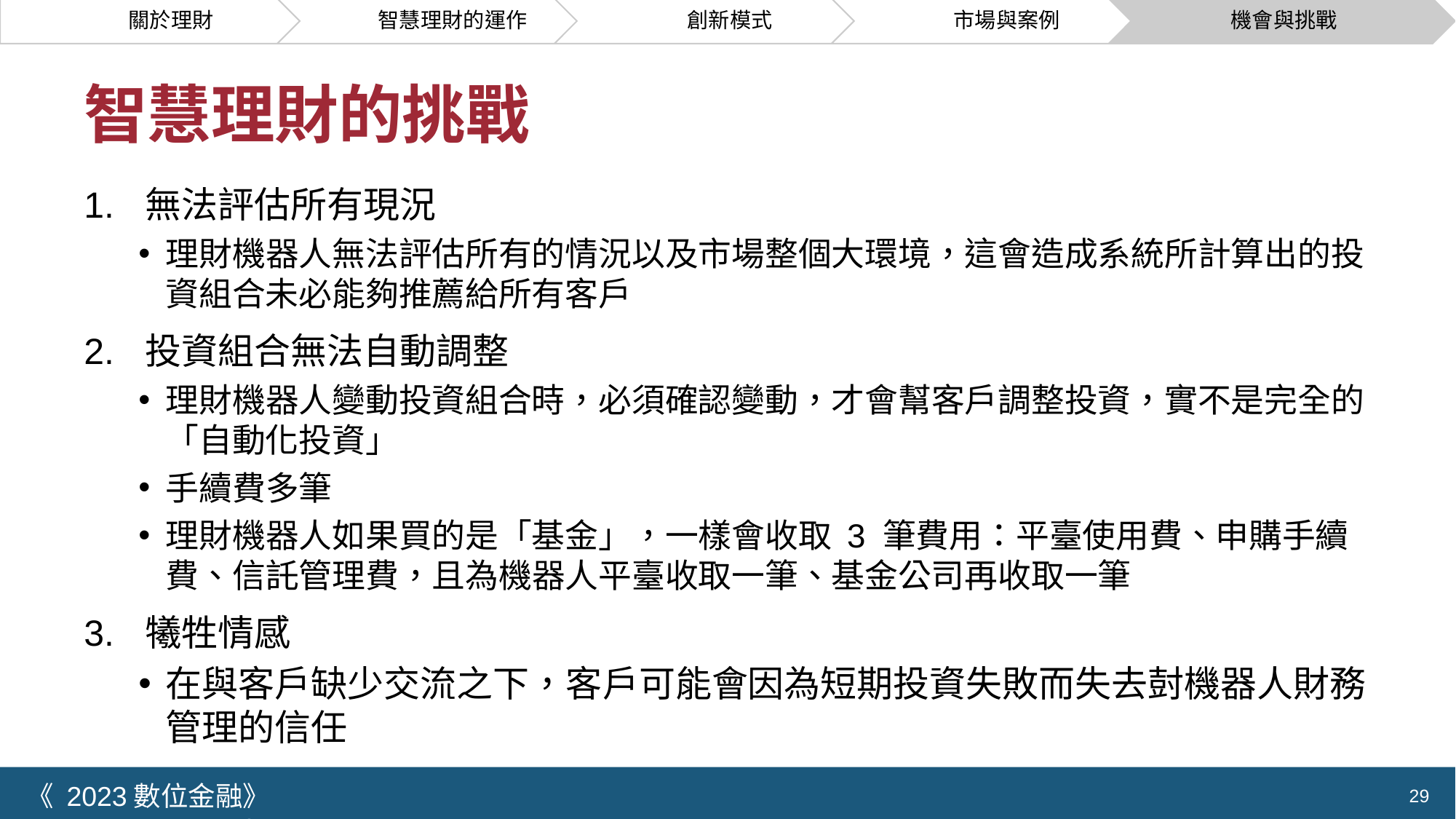

關於理財
智慧理財的運作
創新模式
市場與案例
機會與挑戰
# 智慧理財的挑戰
無法評估所有現況
理財機器人無法評估所有的情況以及市場整個大環境，這會造成系統所計算出的投資組合未必能夠推薦給所有客戶
投資組合無法自動調整
理財機器人變動投資組合時，必須確認變動，才會幫客戶調整投資，實不是完全的「自動化投資」
手續費多筆
理財機器人如果買的是「基金」，一樣會收取 3 筆費用：平臺使用費、申購手續費、信託管理費，且為機器人平臺收取一筆、基金公司再收取一筆
犧牲情感
在與客戶缺少交流之下，客戶可能會因為短期投資失敗而失去尌機器人財務管理的信任
《 2023數位金融》                                                                                                                                             	NYCU.IIM.IEBI Lab
29